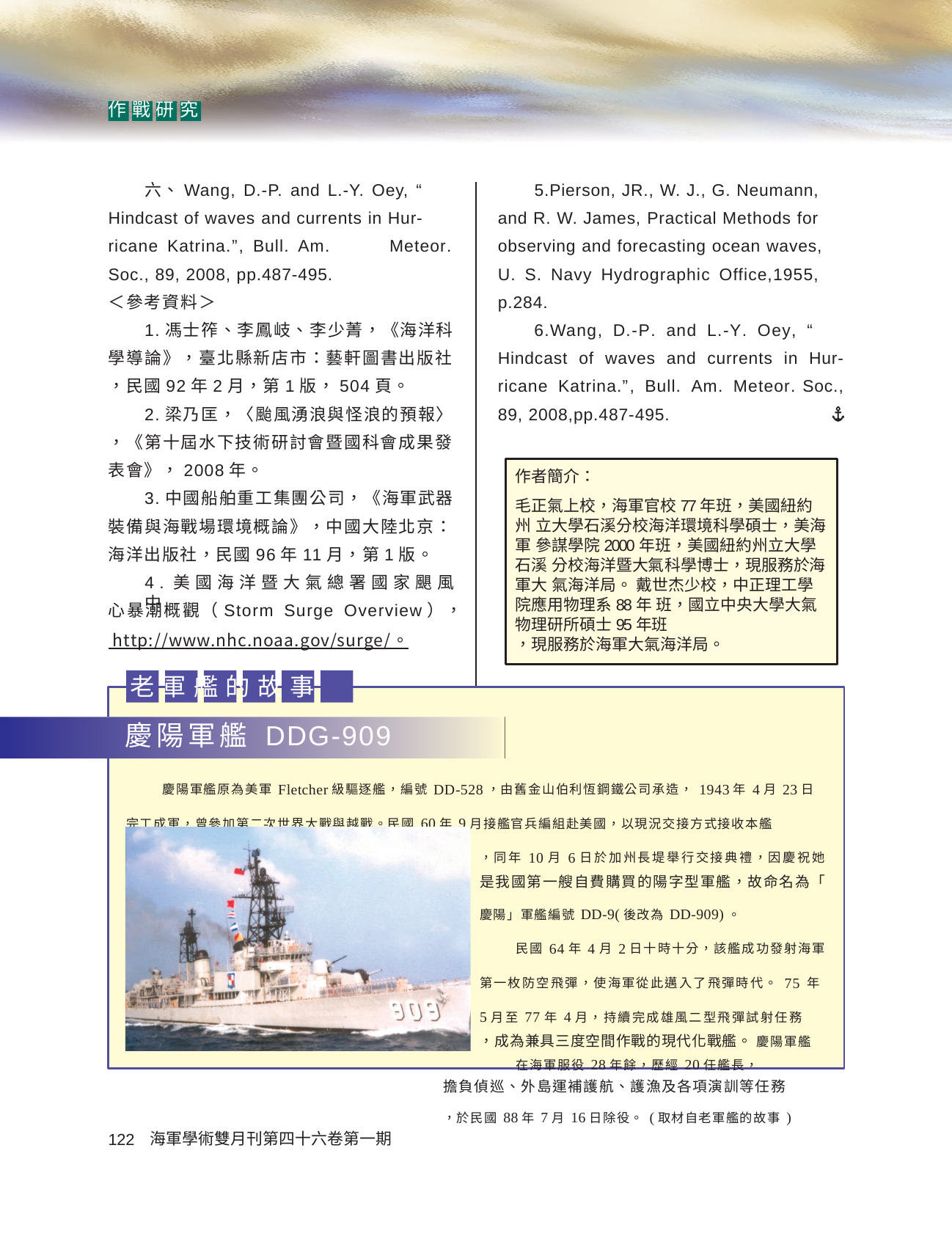

作 戰 研 究

六、Wang, D.-P. and L.-Y. Oey, “
5.Pierson, JR., W. J., G. Neumann,

Hindcast of waves and currents in Hur-
and R. W. James, Practical Methods for
ricane Katrina.”, Bull. Am. Soc., 89, 2008, pp.487-495.

＜參考資料＞
Meteor.
observing and forecasting ocean waves,
U. S. Navy Hydrographic Office,1955, p.284.
1.馮士筰、李鳳岐、李少菁，《海洋科
6.Wang,  D.-P.  and  L.-Y.  Oey,  “
Hindcast of waves and currents in Hur- ricane Katrina.”, Bull. Am. Meteor. Soc., 89, 2008,pp.487-495.
學導論》，臺北縣新店市：藝軒圖書出版社

，民國92年2月，第1版，504頁。
2.梁乃匡，〈颱風湧浪與怪浪的預報〉

，《第十屆水下技術研討會暨國科會成果發 表會》，2008年。

作者簡介：

毛正氣上校，海軍官校77年班，美國紐約州 立大學石溪分校海洋環境科學碩士，美海軍 參謀學院2000年班，美國紐約州立大學石溪 分校海洋暨大氣科學博士，現服務於海軍大 氣海洋局。 戴世杰少校，中正理工學院應用物理系88年 班，國立中央大學大氣物理研所碩士95年班
，現服務於海軍大氣海洋局。
3.中國船舶重工集團公司，《海軍武器
裝備與海戰場環境概論》，中國大陸北京： 海洋出版社，民國96年11月，第1版。
4 . 美 國 海 洋 暨 大 氣 總 署 國 家 颶 風 中
心暴潮概觀（Storm  Surge  Overview）， http://www.nhc.noaa.gov/surge/。

老 軍 艦 的 故 事

慶陽軍艦 DDG-909

慶陽軍艦原為美軍Fletcher級驅逐艦，編號DD-528，由舊金山伯利恆鋼鐵公司承造，1943年4月23日 完工成軍，曾參加第二次世界大戰與越戰。民國60年9月接艦官兵編組赴美國，以現況交接方式接收本艦
，同年10月6日於加州長堤舉行交接典禮，因慶祝她 是我國第一艘自費購買的陽字型軍艦，故命名為「 慶陽」軍艦編號DD-9(後改為DD-909)。
民國64年4月2日十時十分，該艦成功發射海軍 第一枚防空飛彈，使海軍從此邁入了飛彈時代。75 年5月至77年4月，持續完成雄風二型飛彈試射任務
，成為兼具三度空間作戰的現代化戰艦。 慶陽軍艦在海軍服役28年餘，歷經20任艦長，
擔負偵巡、外島運補護航、護漁及各項演訓等任務
，於民國88年7月16日除役。(取材自老軍艦的故事)

海軍學術雙月刊第四十六卷第一期
122